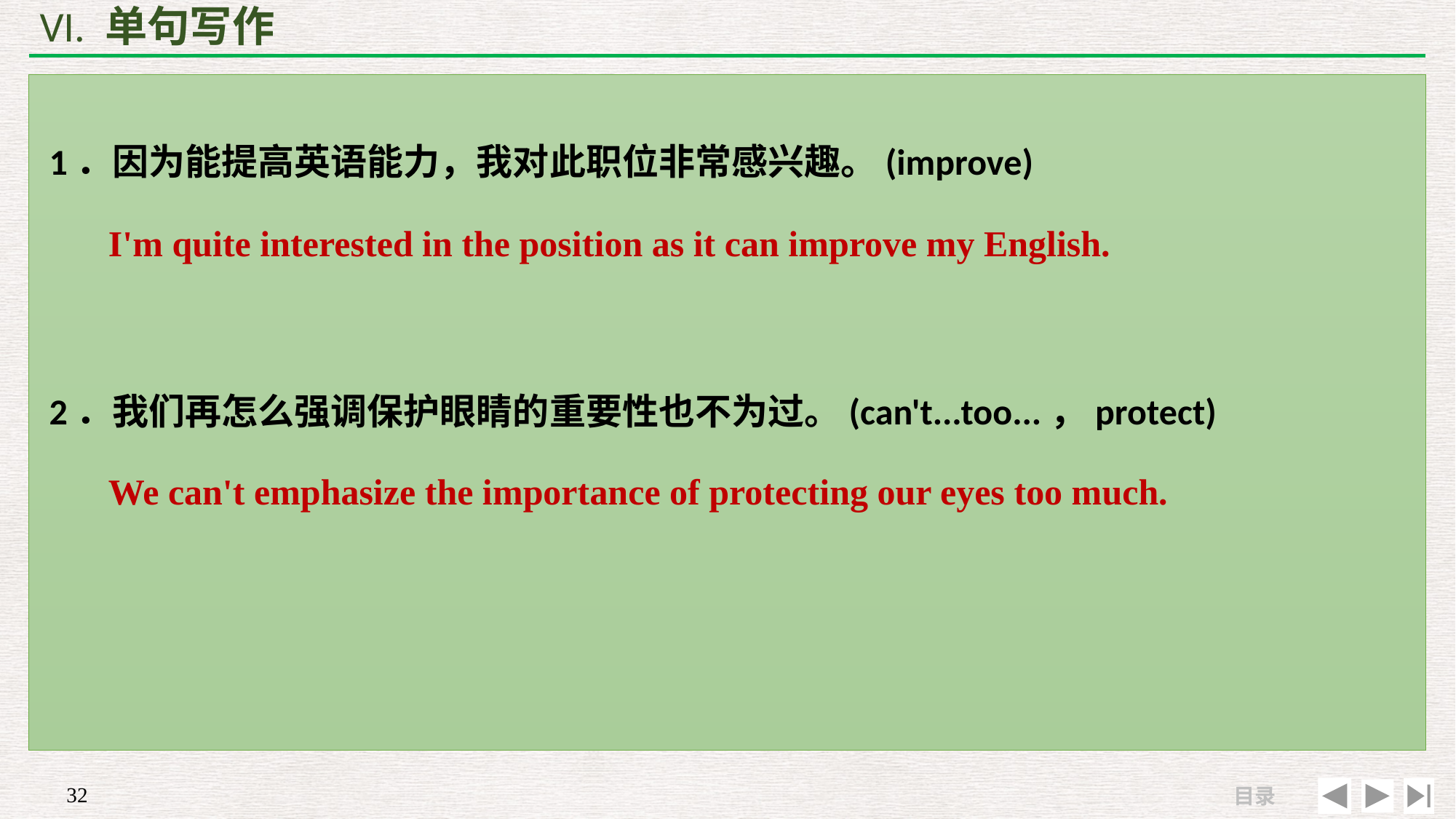

# VI. 单句写作

1．因为能提高英语能力，我对此职位非常感兴趣。(improve)

2．我们再怎么强调保护眼睛的重要性也不为过。(can't...too...，protect)
I'm quite interested in the position as it can improve my English.
We can't emphasize the importance of protecting our eyes too much.